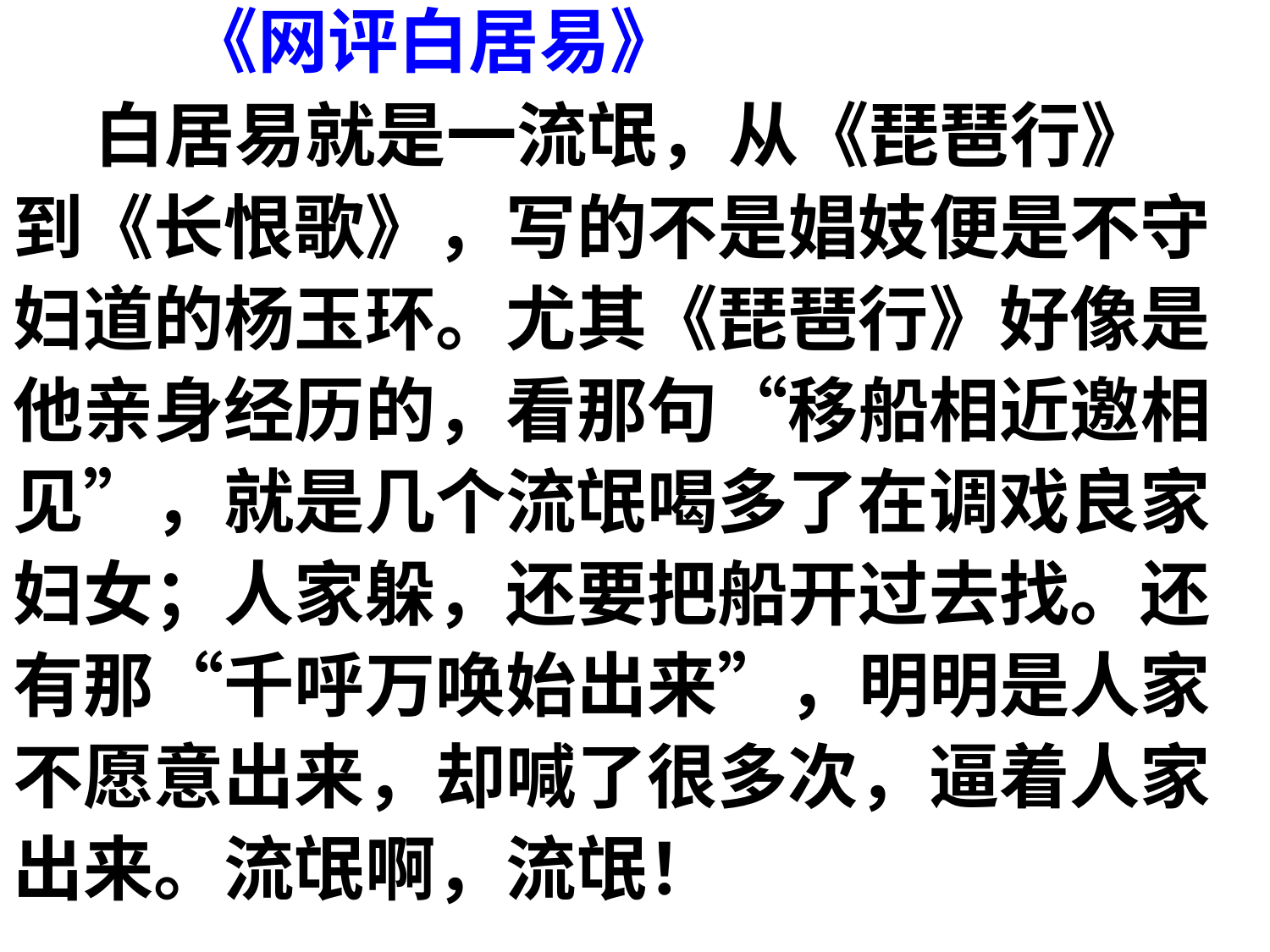

《网评白居易》
    白居易就是一流氓，从《琵琶行》
到《长恨歌》，写的不是娼妓便是不守
妇道的杨玉环。尤其《琵琶行》好像是
他亲身经历的，看那句“移船相近邀相
见”，就是几个流氓喝多了在调戏良家
妇女；人家躲，还要把船开过去找。还
有那“千呼万唤始出来”，明明是人家
不愿意出来，却喊了很多次，逼着人家
出来。流氓啊，流氓！